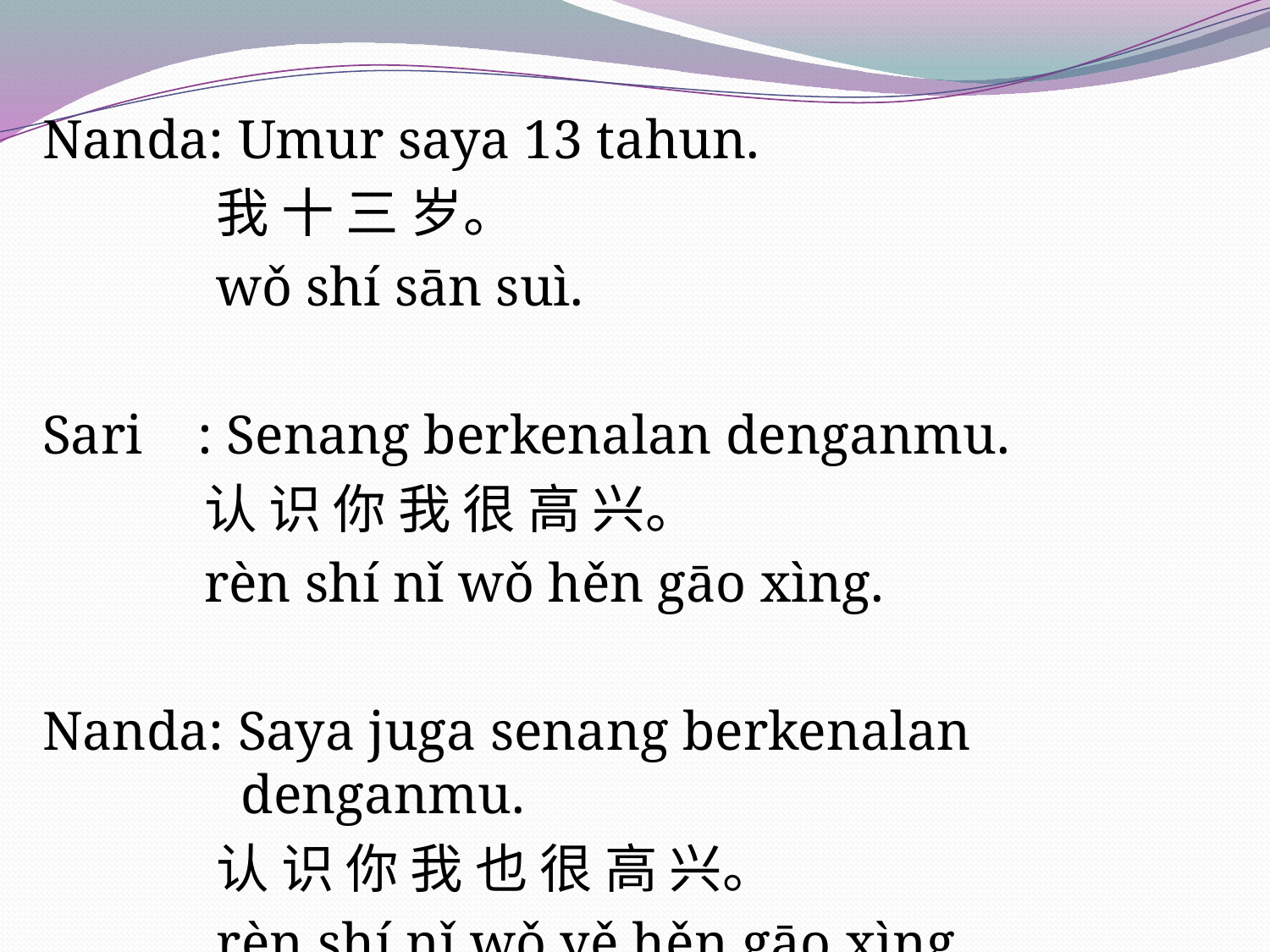

Nanda: Umur saya 13 tahun.
我 十 三 岁。
wǒ shí sān suì.

Sari    : Senang berkenalan denganmu.
认 识 你 我 很 高 兴。
rèn shí nǐ wǒ hěn gāo xìng.

Nanda: Saya juga senang berkenalan denganmu.
认 识 你 我 也 很 高 兴。
rèn shí nǐ wǒ yě hěn gāo xìng.